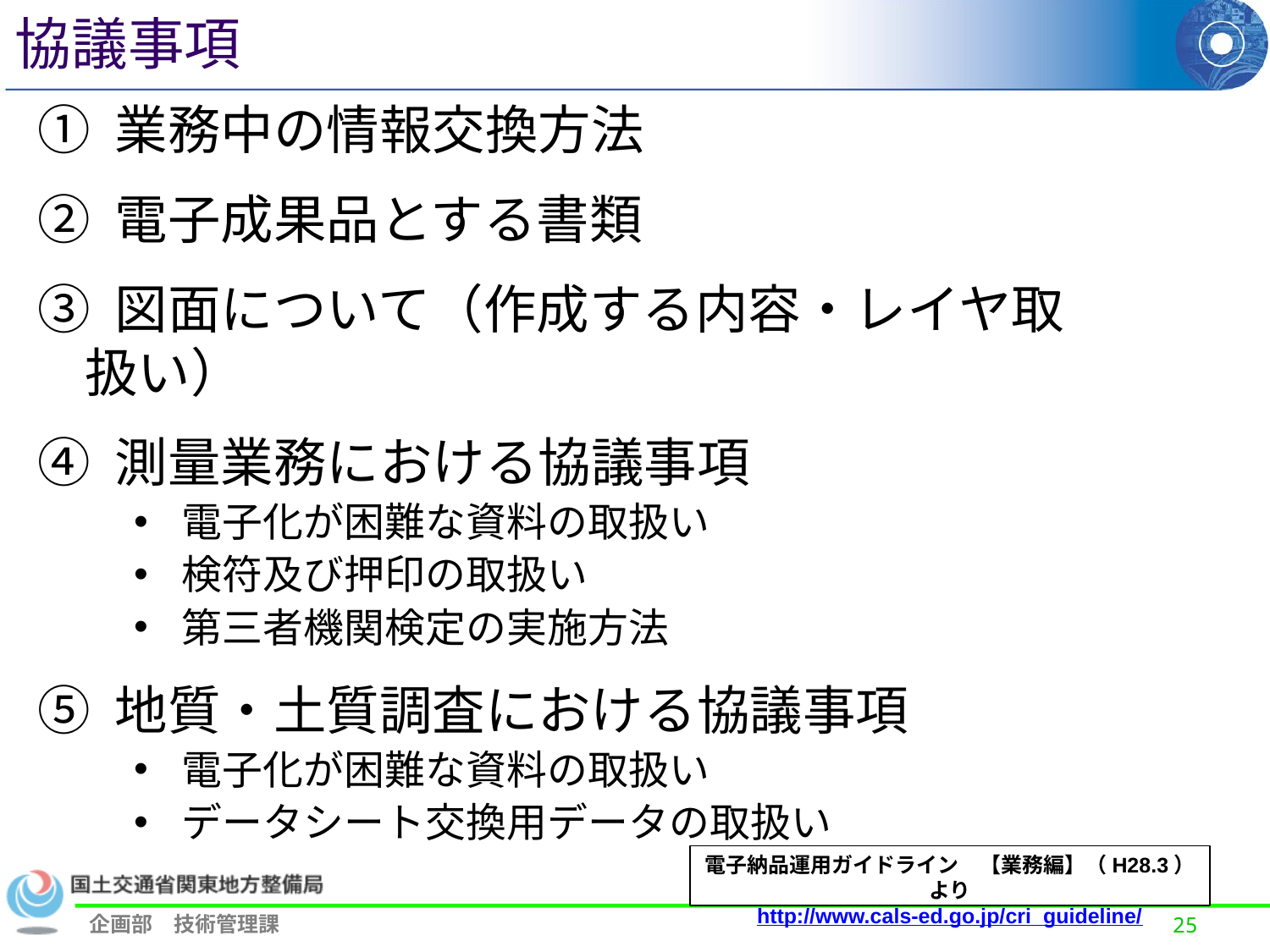

協議事項
① 業務中の情報交換方法
② 電子成果品とする書類
③ 図面について（作成する内容・レイヤ取扱い）
④ 測量業務における協議事項
電子化が困難な資料の取扱い
検符及び押印の取扱い
第三者機関検定の実施方法
⑤ 地質・土質調査における協議事項
電子化が困難な資料の取扱い
データシート交換用データの取扱い
電子納品運用ガイドライン　【業務編】（H28.3）より
http://www.cals-ed.go.jp/cri_guideline/